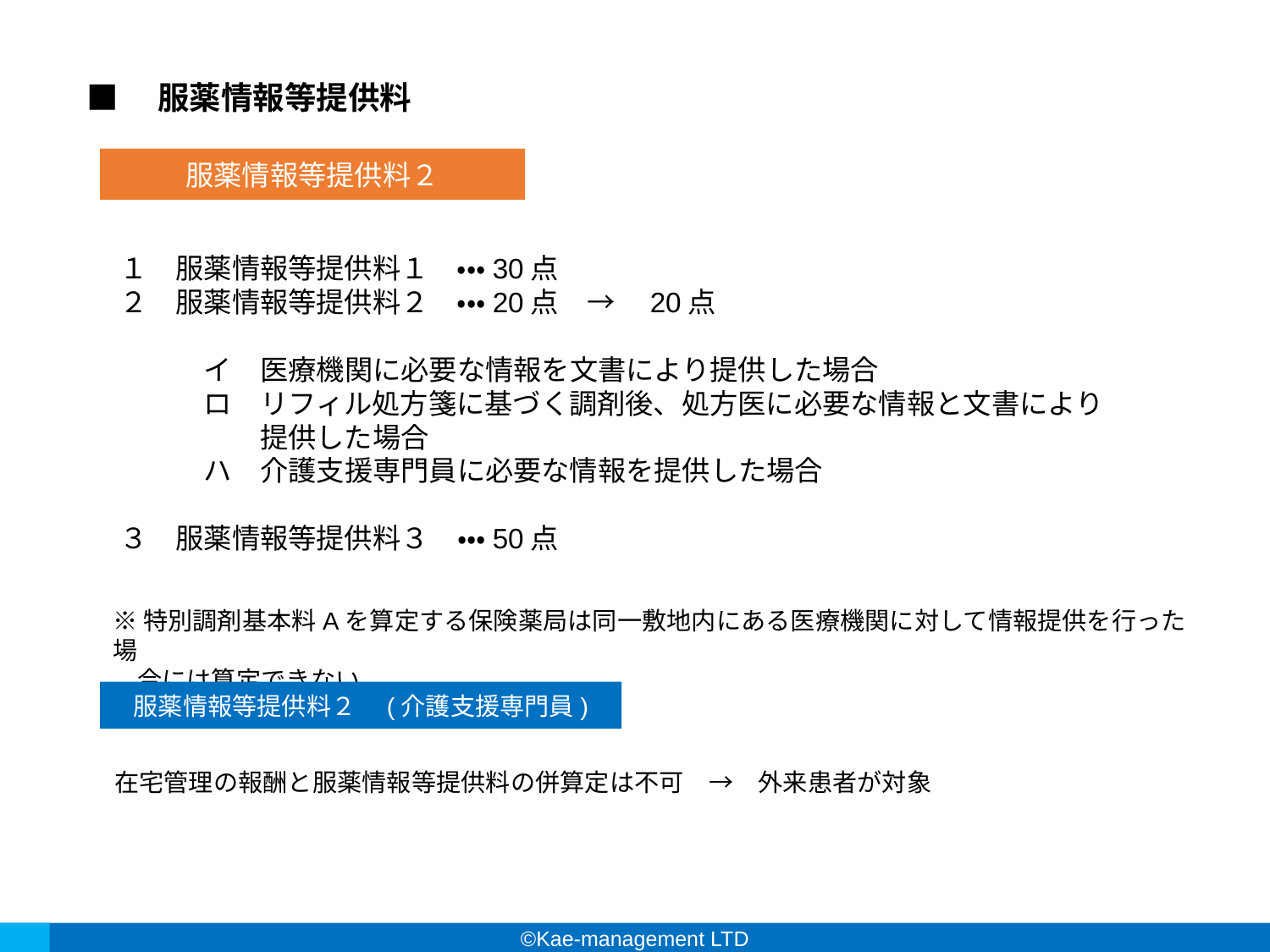

■　服薬情報等提供料
服薬情報等提供料２
１　服薬情報等提供料１　・・・30点
２　服薬情報等提供料２　・・・20点　→　20点

　　　イ　医療機関に必要な情報を文書により提供した場合
　　　ロ　リフィル処方箋に基づく調剤後、処方医に必要な情報と文書により
　　　　　提供した場合
　　　ハ　介護支援専門員に必要な情報を提供した場合

３　服薬情報等提供料３　・・・50点
※特別調剤基本料Aを算定する保険薬局は同一敷地内にある医療機関に対して情報提供を行った場
　合には算定できない
服薬情報等提供料２　(介護支援専門員)
在宅管理の報酬と服薬情報等提供料の併算定は不可　→　外来患者が対象